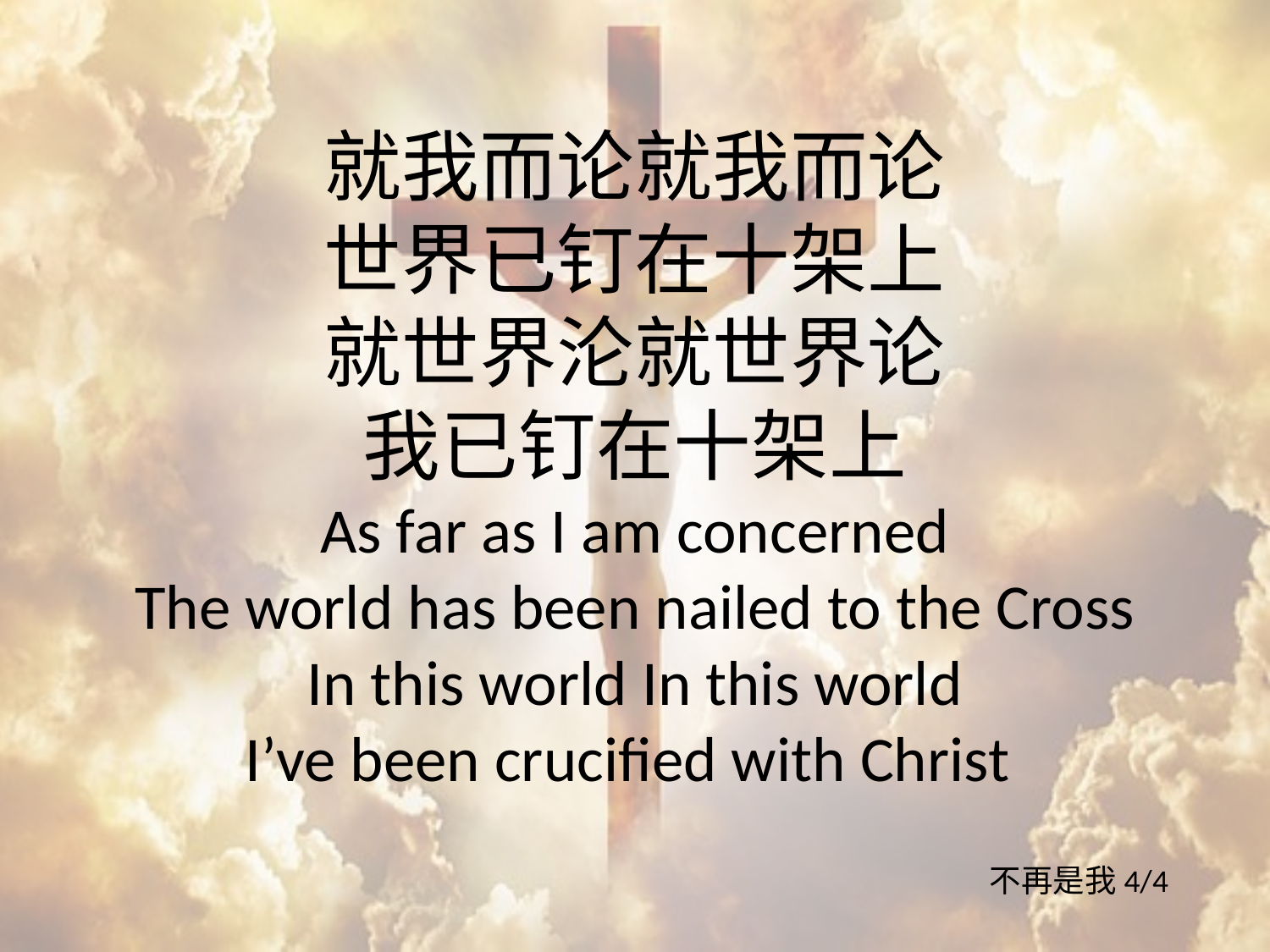

就我而论就我而论
世界已钉在十架上
就世界沦就世界论
我已钉在十架上
As far as I am concerned
The world has been nailed to the Cross
In this world In this world
I’ve been crucified with Christ
不再是我4/4